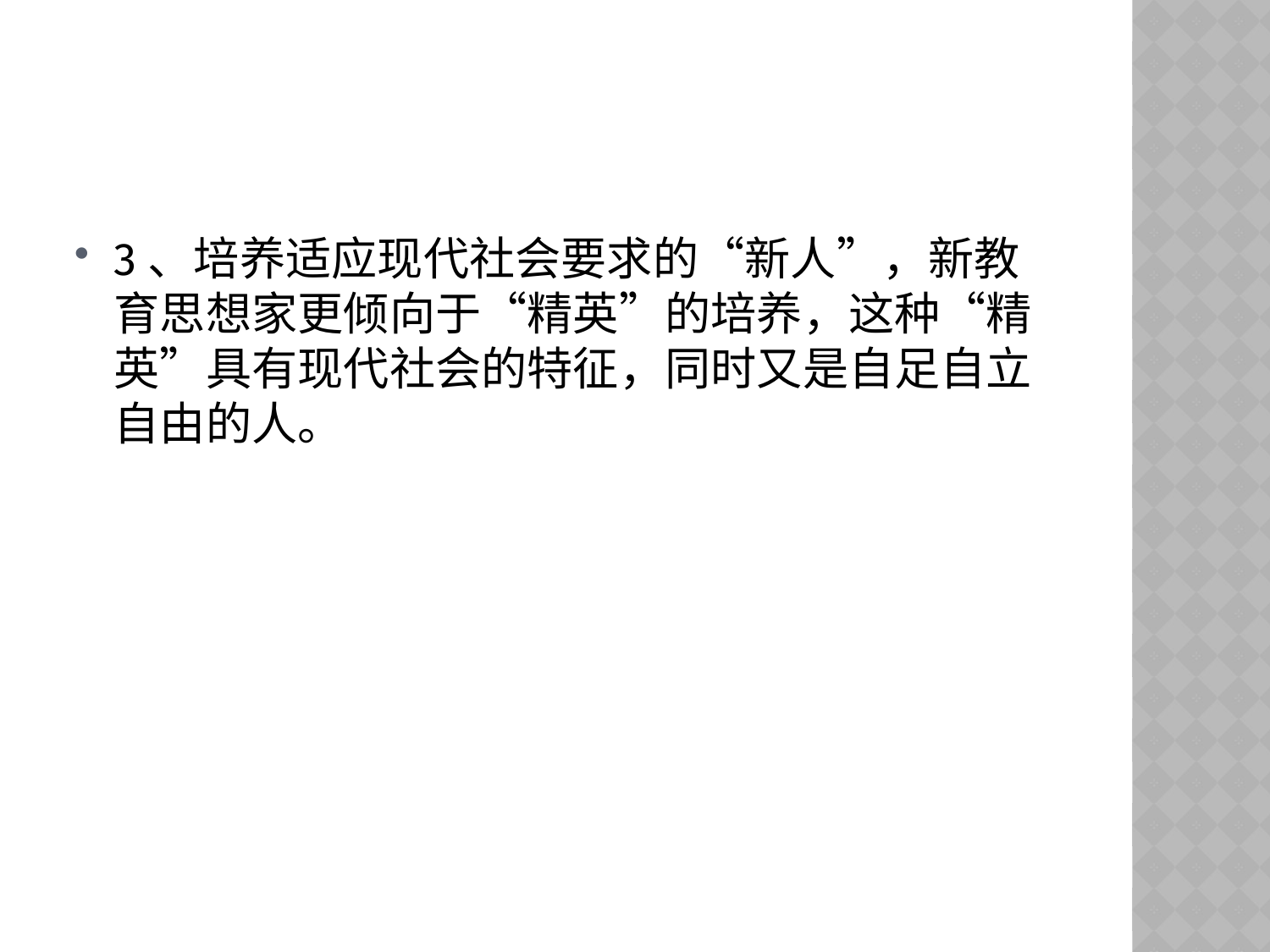

#
3、培养适应现代社会要求的“新人”，新教育思想家更倾向于“精英”的培养，这种“精英”具有现代社会的特征，同时又是自足自立自由的人。